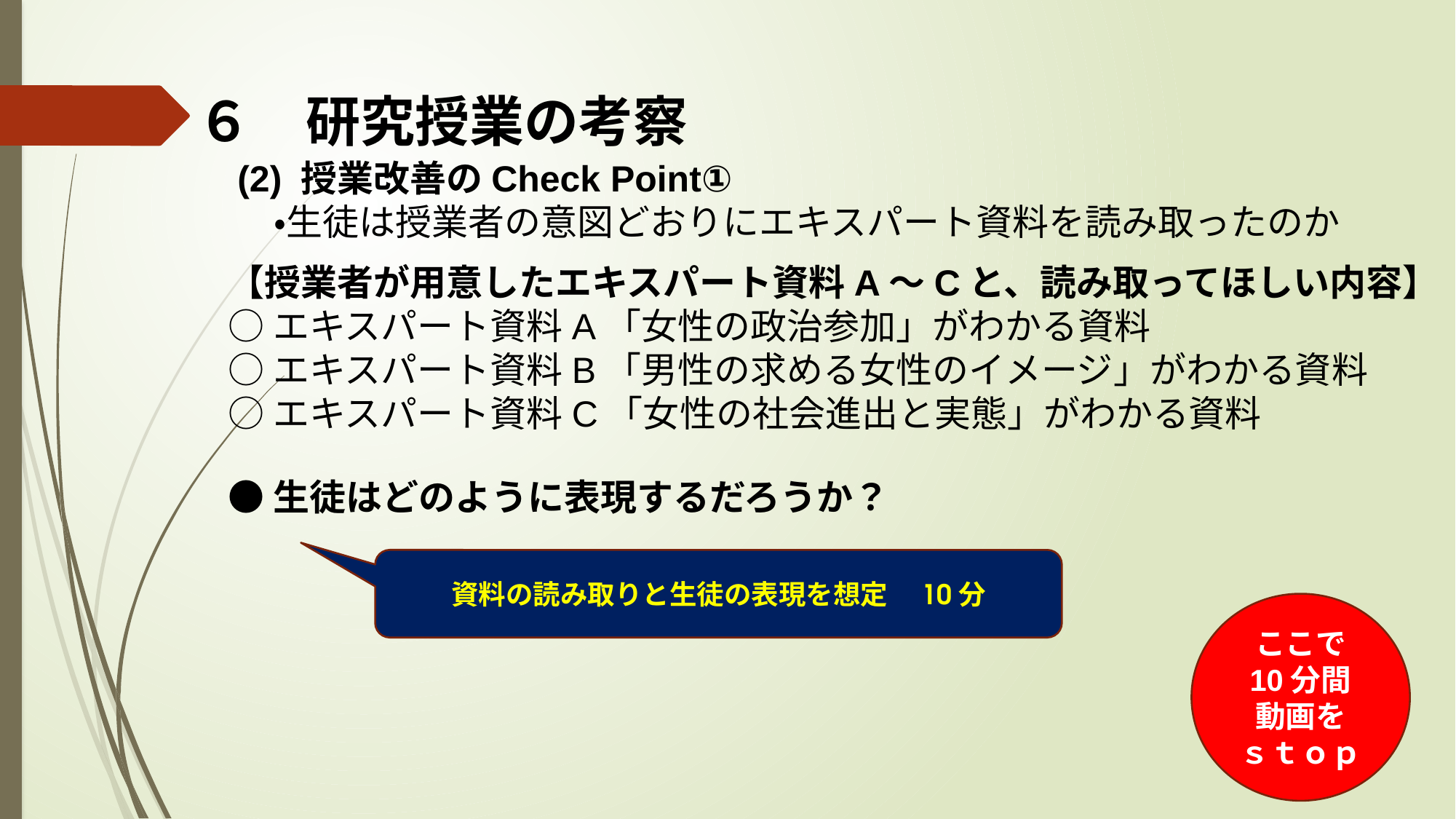

# ６　研究授業の考察
(2) 授業改善のCheck Point①
　・生徒は授業者の意図どおりにエキスパート資料を読み取ったのか
【授業者が用意したエキスパート資料A～Cと、読み取ってほしい内容】
○エキスパート資料A「女性の政治参加」がわかる資料
○エキスパート資料B「男性の求める女性のイメージ」がわかる資料
○エキスパート資料C「女性の社会進出と実態」がわかる資料
●生徒はどのように表現するだろうか？
資料の読み取りと生徒の表現を想定　10分
ここで
10分間
動画を
ｓｔｏｐ